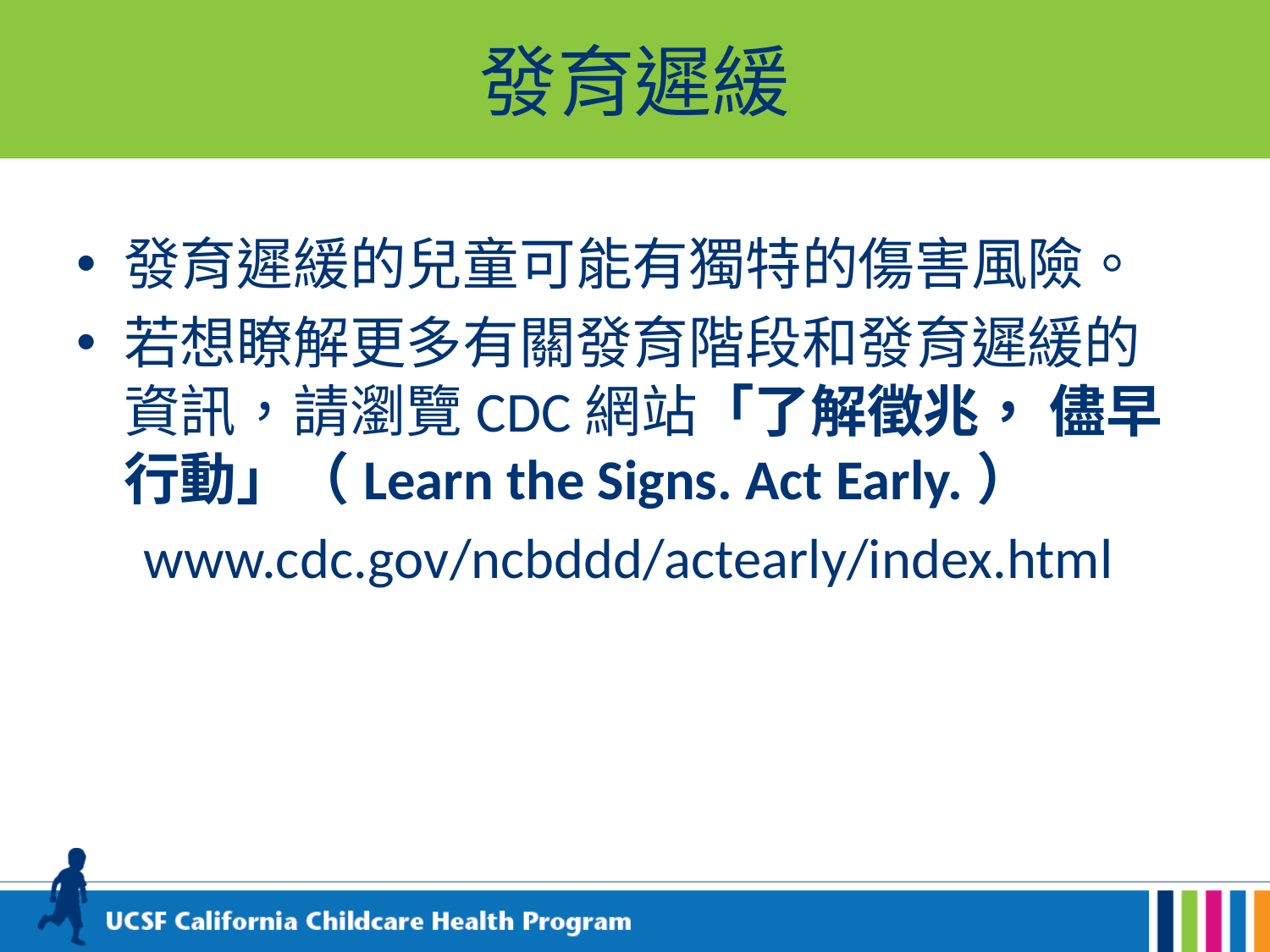

# 發育遲緩
發育遲緩的兒童可能有獨特的傷害風險。
若想瞭解更多有關發育階段和發育遲緩的資訊，請瀏覽CDC網站「了解徵兆， 儘早行動」（Learn the Signs. Act Early.）
www.cdc.gov/ncbddd/actearly/index.html